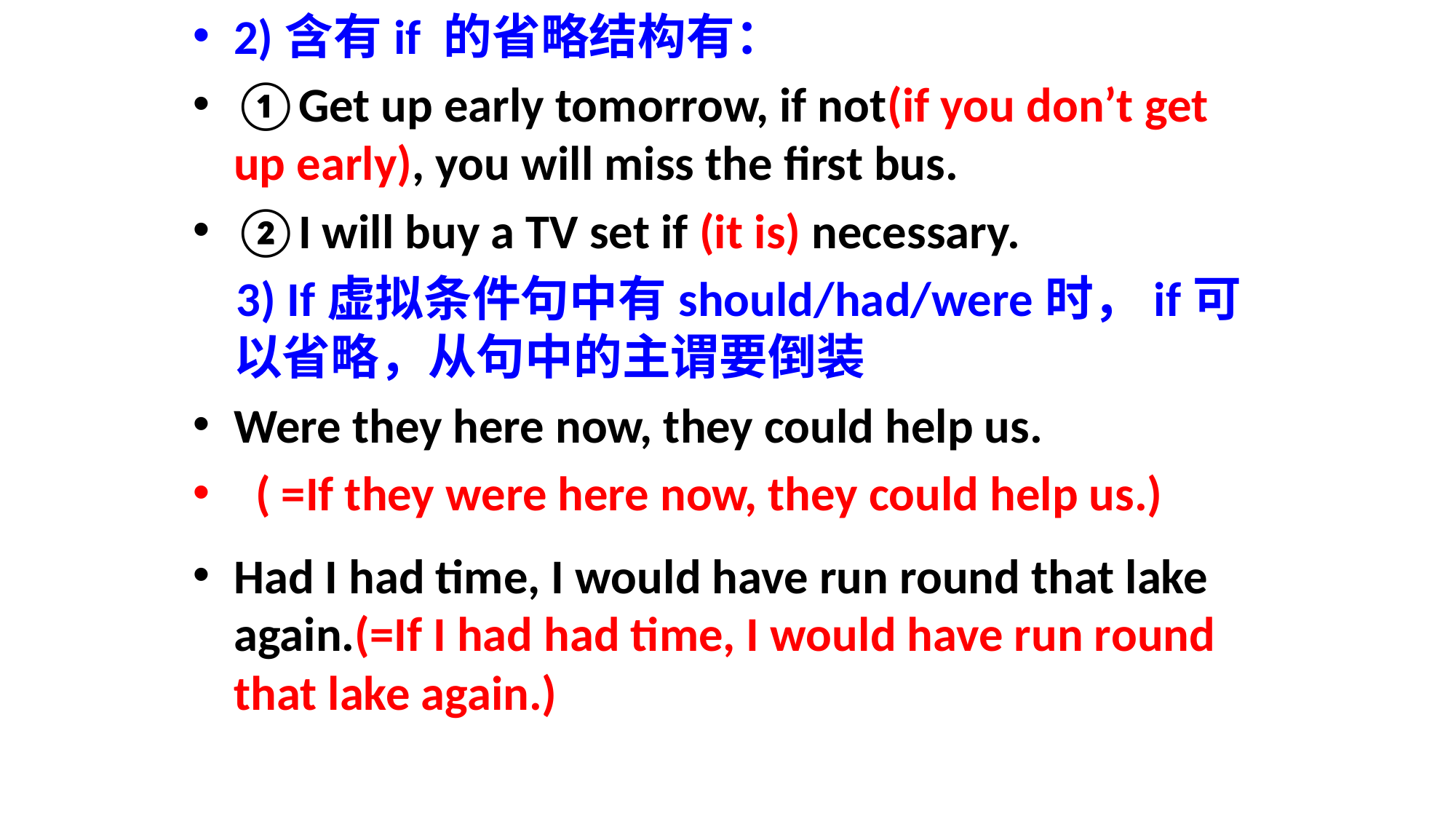

2)含有if 的省略结构有：
①Get up early tomorrow, if not(if you don’t get up early), you will miss the first bus.
②I will buy a TV set if (it is) necessary.
    3) If虚拟条件句中有should/had/were时，if可以省略，从句中的主谓要倒装
Were they here now, they could help us.
  ( =If they were here now, they could help us.)
Had I had time, I would have run round that lake again.(=If I had had time, I would have run round that lake again.)

#